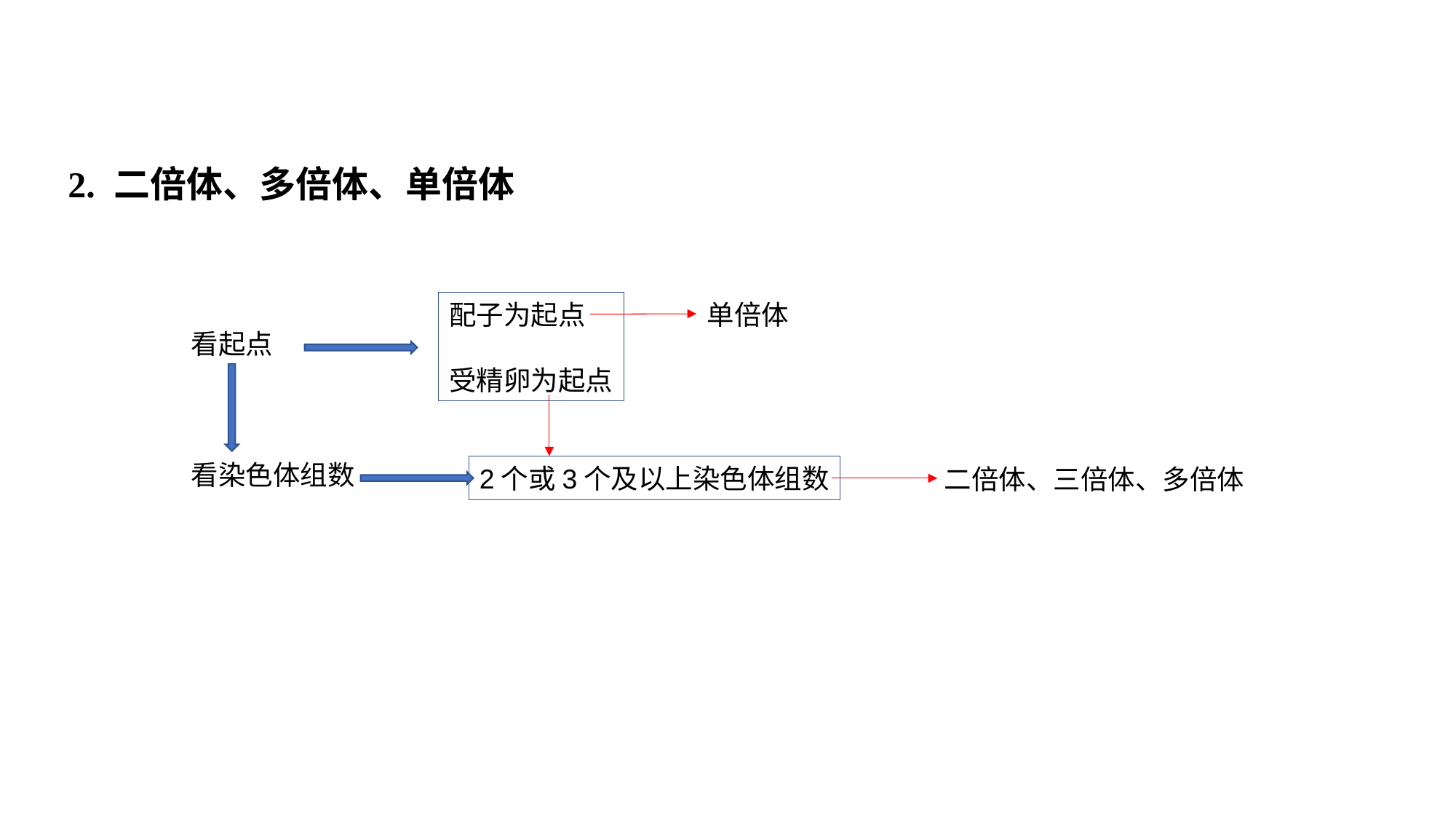

2. 二倍体、多倍体、单倍体
配子为起点

受精卵为起点
单倍体
看起点

看染色体组数

2个或3个及以上染色体组数
二倍体、三倍体、多倍体